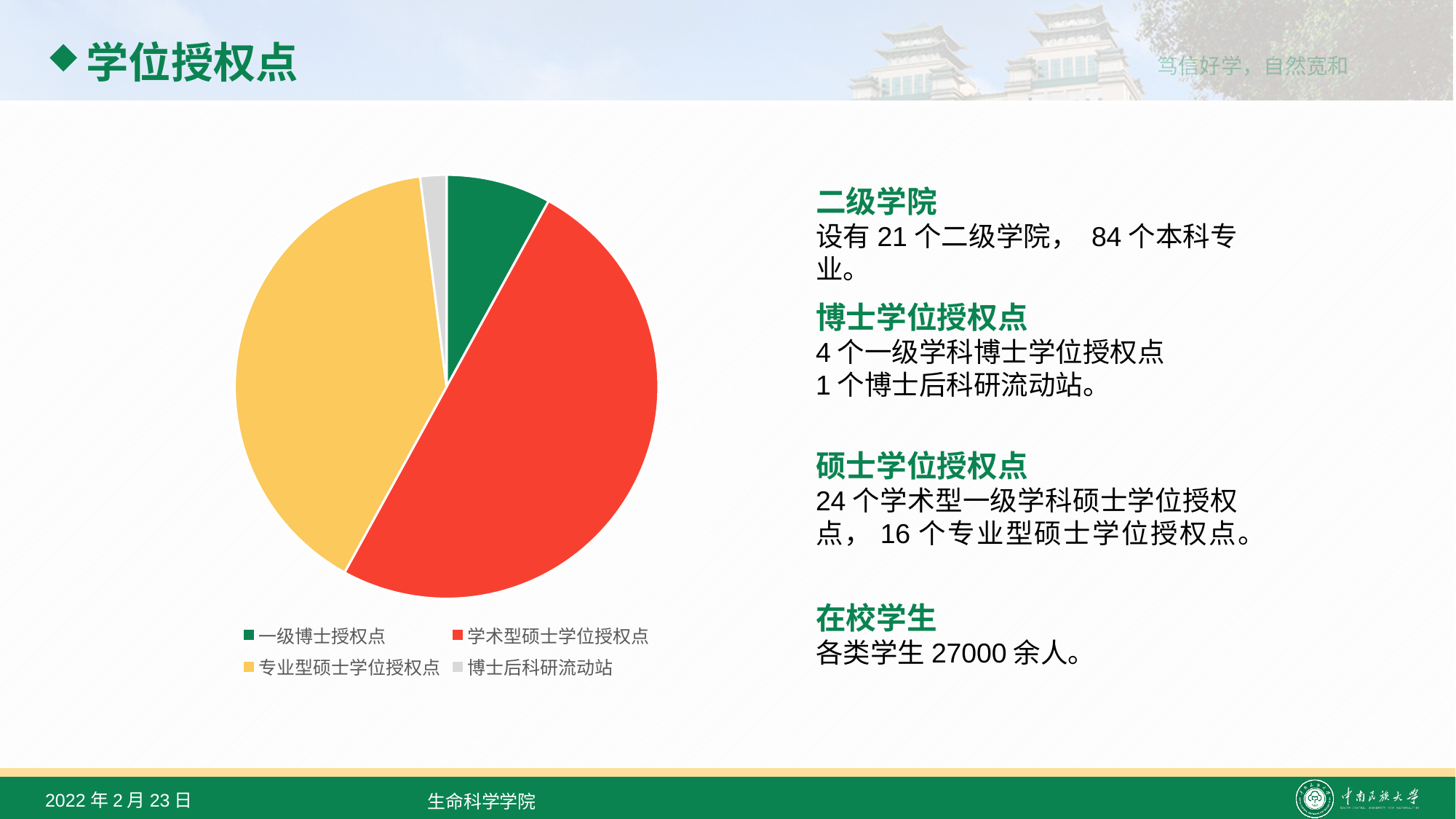

# 学位授权点

### Chart

| Category | 数量 |
|---|---|
| 一级博士授权点 | 4.0 |
| 学术型硕士学位授权点 | 25.0 |
| 专业型硕士学位授权点 | 20.0 |
| 博士后科研流动站 | 1.0 |
二级学院
设有21个二级学院， 84个本科专业。
博士学位授权点
4个一级学科博士学位授权点
1个博士后科研流动站。
硕士学位授权点
24个学术型一级学科硕士学位授权点，16个专业型硕士学位授权点。
在校学生
各类学生27000余人。
2022年2月23日
生命科学学院